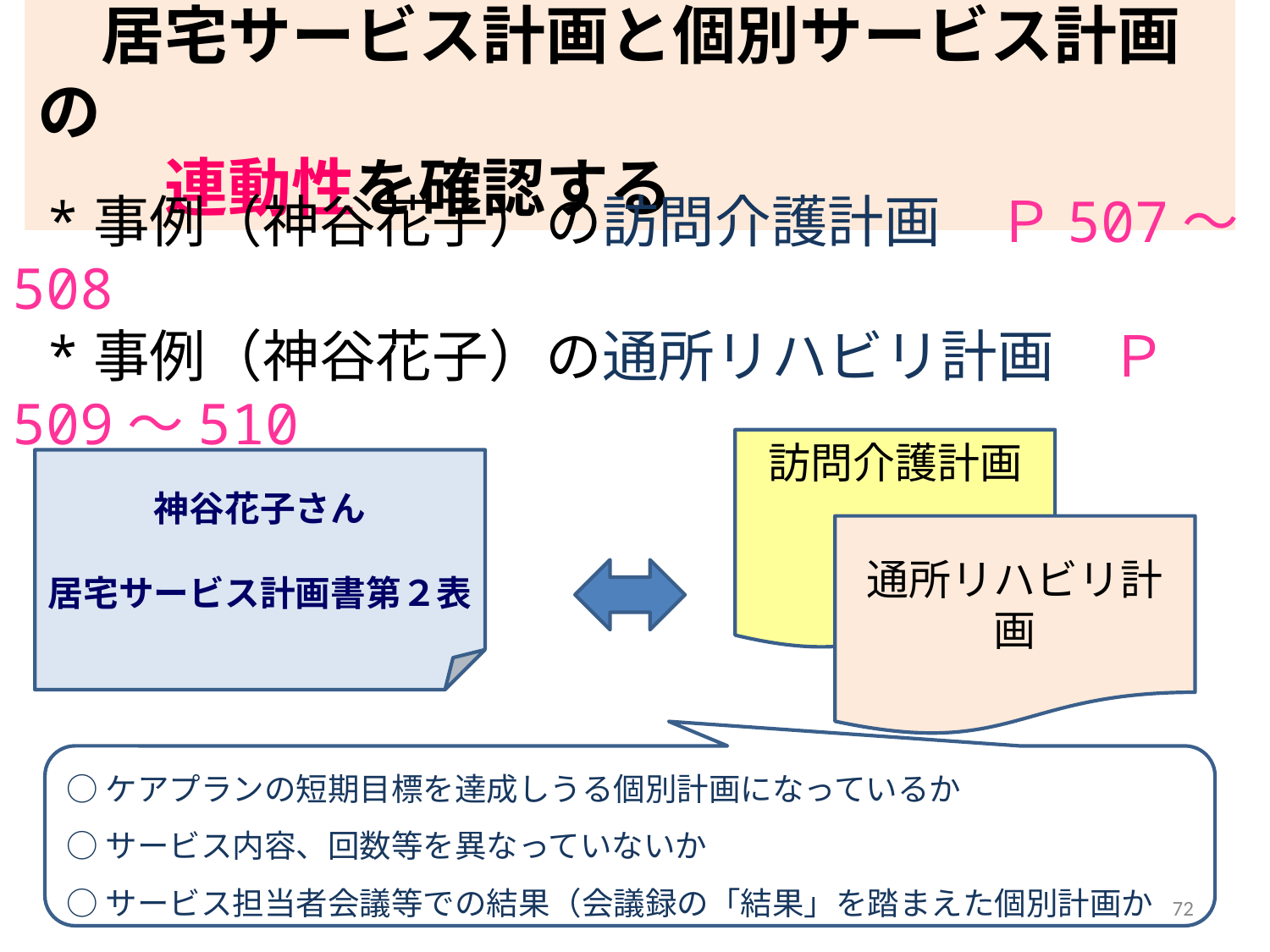

居宅サービス計画と個別サービス計画の
　　連動性を確認する
*事例（神谷花子）の訪問介護計画　Ｐ507～508
*事例（神谷花子）の通所リハビリ計画　Ｐ509～510
訪問介護計画
神谷花子さん

居宅サービス計画書第２表
通所リハビリ計画

○ケアプランの短期目標を達成しうる個別計画になっているか
○サービス内容、回数等を異なっていないか
○サービス担当者会議等での結果（会議録の「結果」を踏まえた個別計画か
72